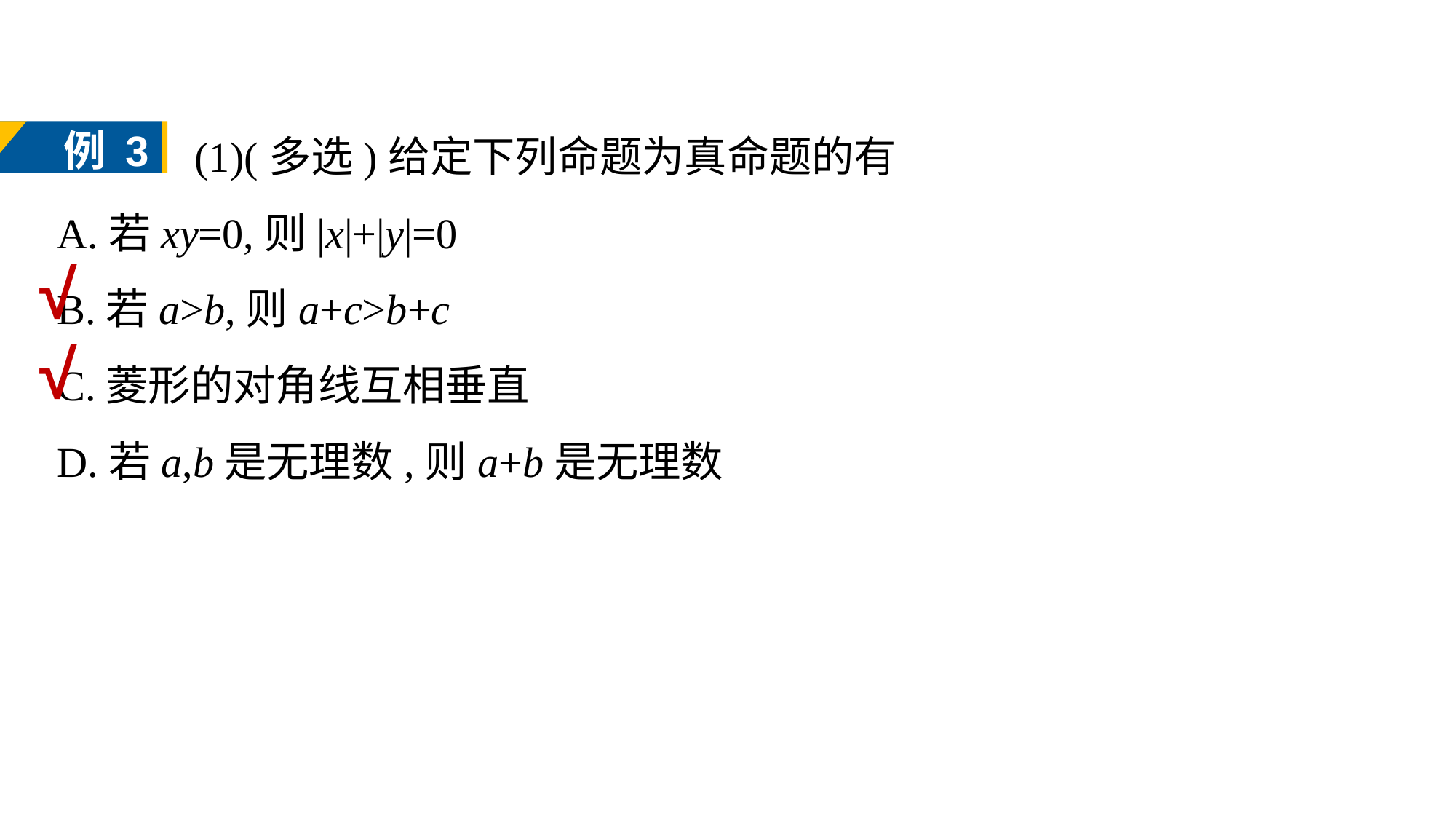

(1)(多选)给定下列命题为真命题的有
A.若xy=0,则|x|+|y|=0
B.若a>b,则a+c>b+c
C.菱形的对角线互相垂直
D.若a,b是无理数,则a+b是无理数
例 3

√
√